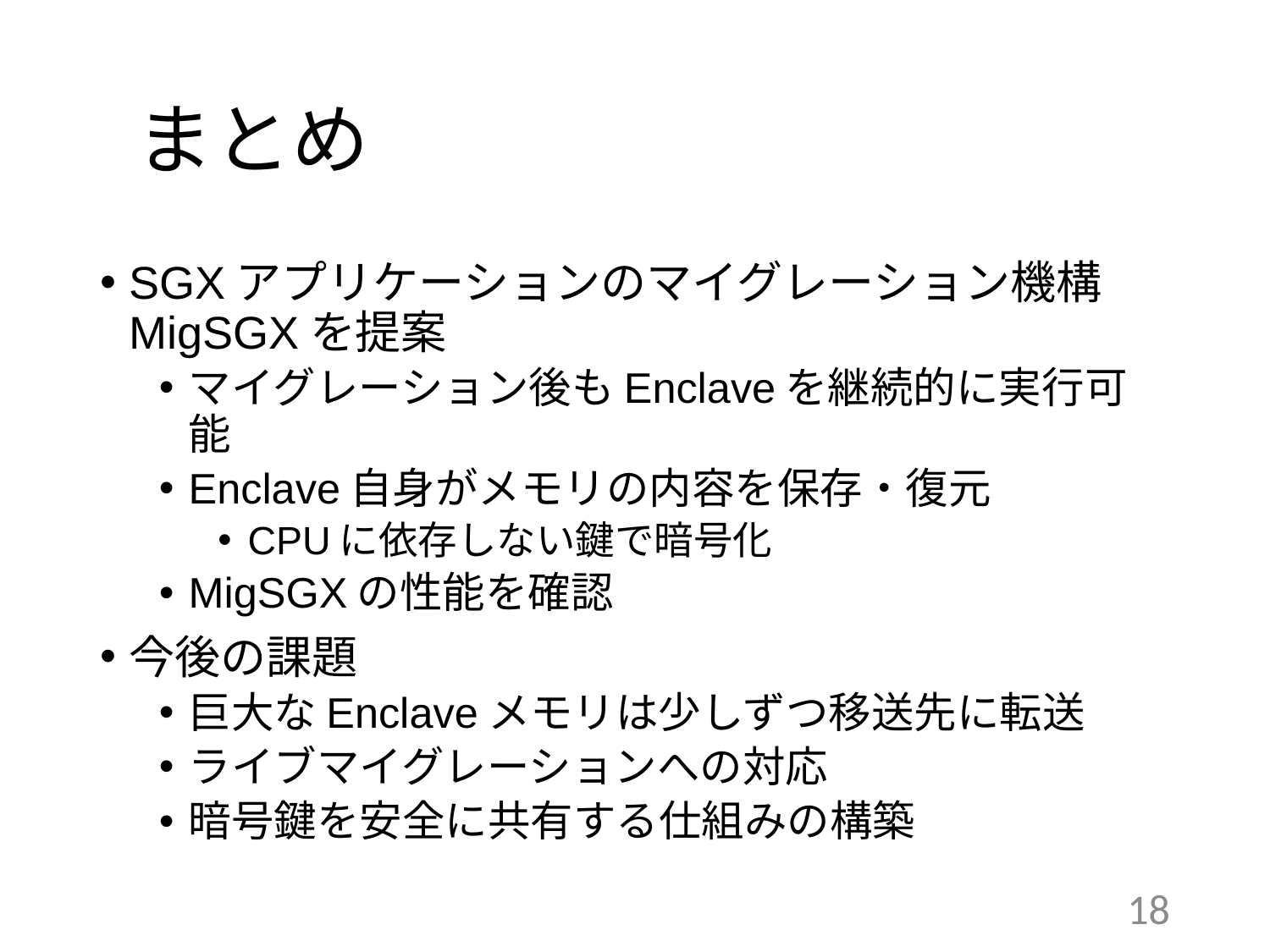

# まとめ
SGXアプリケーションのマイグレーション機構MigSGXを提案
マイグレーション後もEnclaveを継続的に実行可能
Enclave自身がメモリの内容を保存・復元
CPUに依存しない鍵で暗号化
MigSGXの性能を確認
今後の課題
巨大なEnclaveメモリは少しずつ移送先に転送
ライブマイグレーションへの対応
暗号鍵を安全に共有する仕組みの構築
18